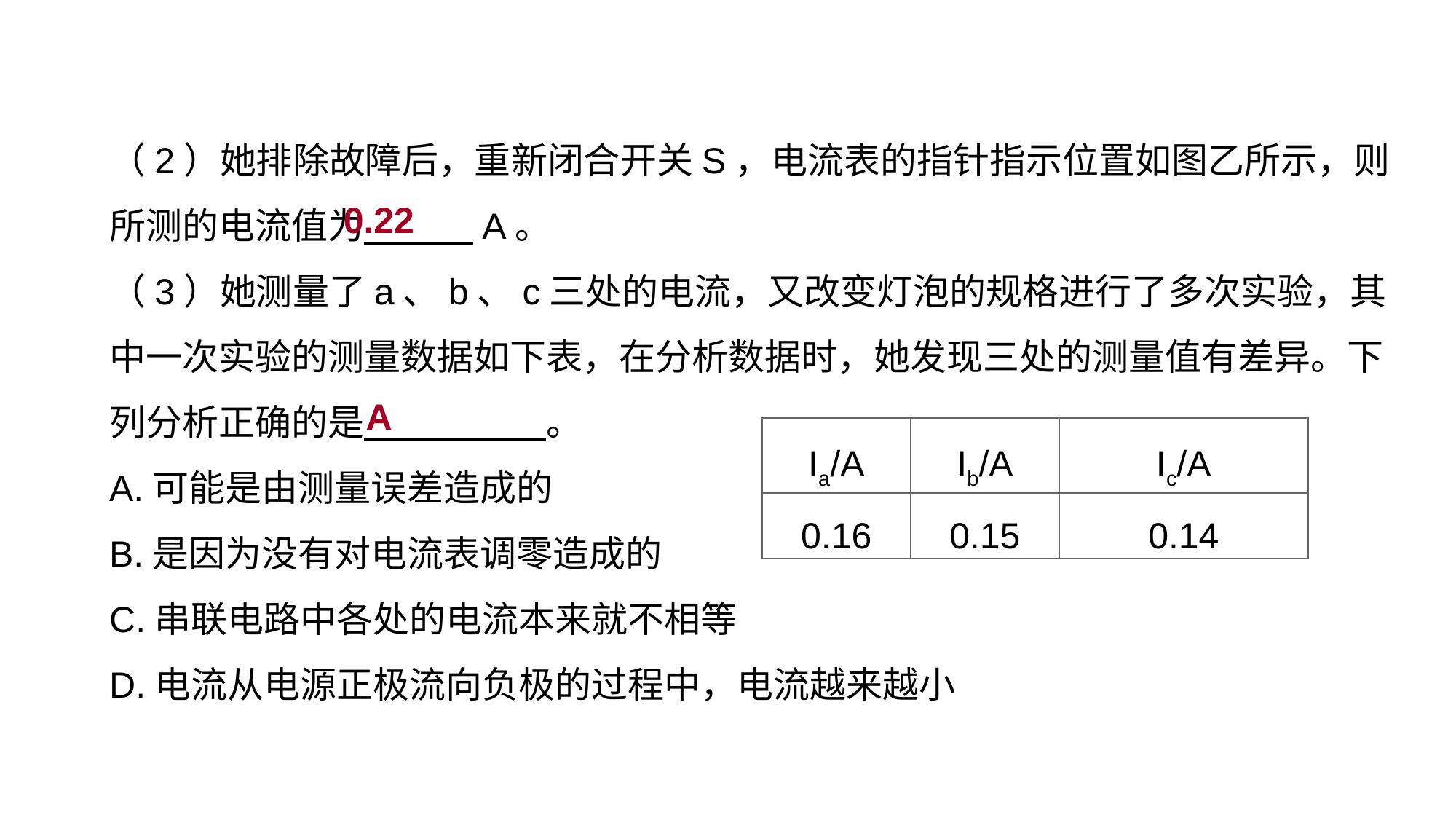

（2）她排除故障后，重新闭合开关S，电流表的指针指示位置如图乙所示，则所测的电流值为　　　A。
（3）她测量了a、b、c三处的电流，又改变灯泡的规格进行了多次实验，其中一次实验的测量数据如下表，在分析数据时，她发现三处的测量值有差异。下列分析正确的是　　　　　。
A.可能是由测量误差造成的
B.是因为没有对电流表调零造成的
C.串联电路中各处的电流本来就不相等
D.电流从电源正极流向负极的过程中，电流越来越小
0.22
实验突破 素养提升
A
| Ia/A | Ib/A | Ic/A |
| --- | --- | --- |
| 0.16 | 0.15 | 0.14 |